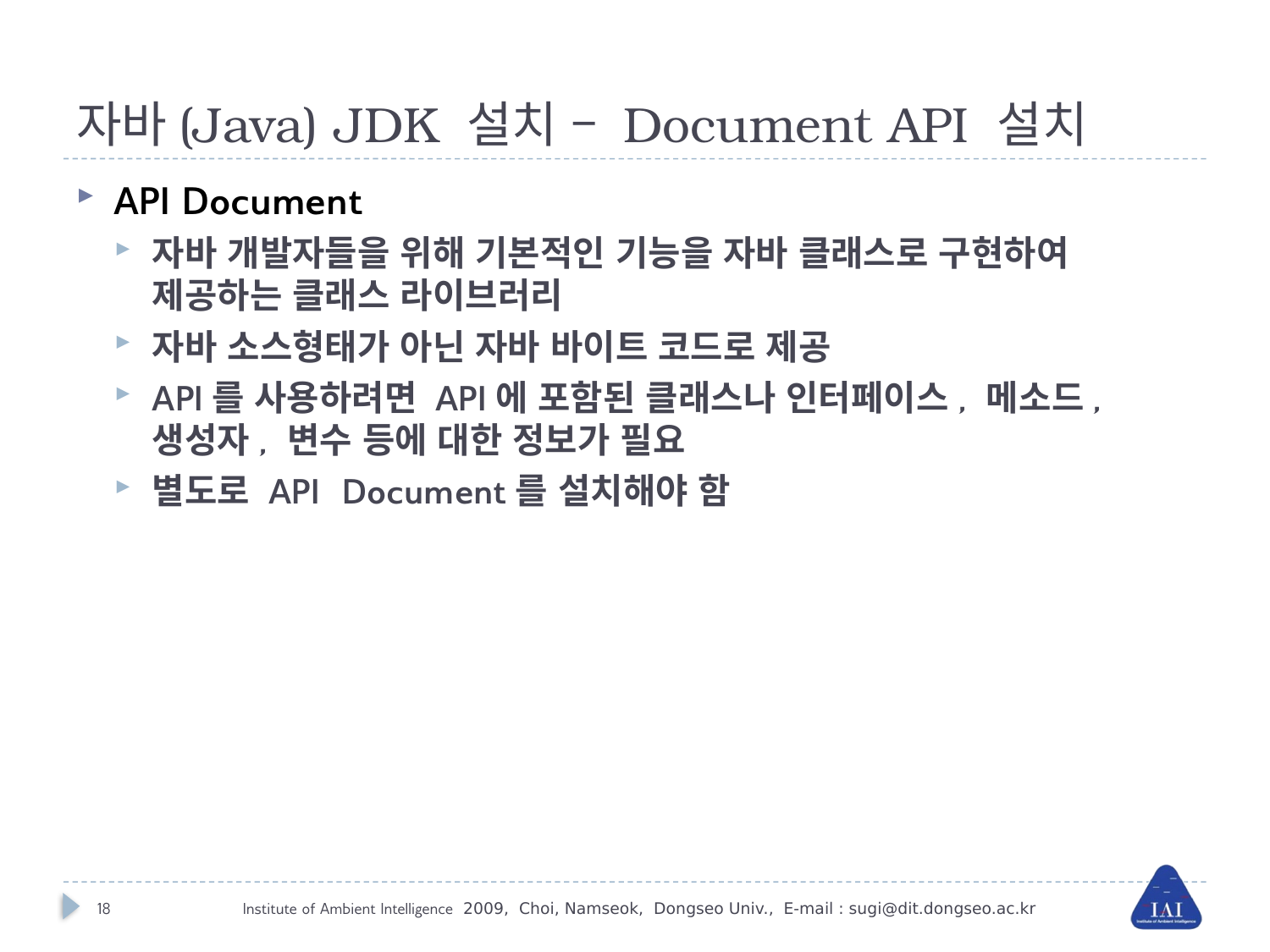

# 자바(Java) JDK 설치 – Document API 설치
API Document
자바 개발자들을 위해 기본적인 기능을 자바 클래스로 구현하여 제공하는 클래스 라이브러리
자바 소스형태가 아닌 자바 바이트 코드로 제공
API를 사용하려면 API에 포함된 클래스나 인터페이스, 메소드, 생성자, 변수 등에 대한 정보가 필요
별도로 API  Document를 설치해야 함